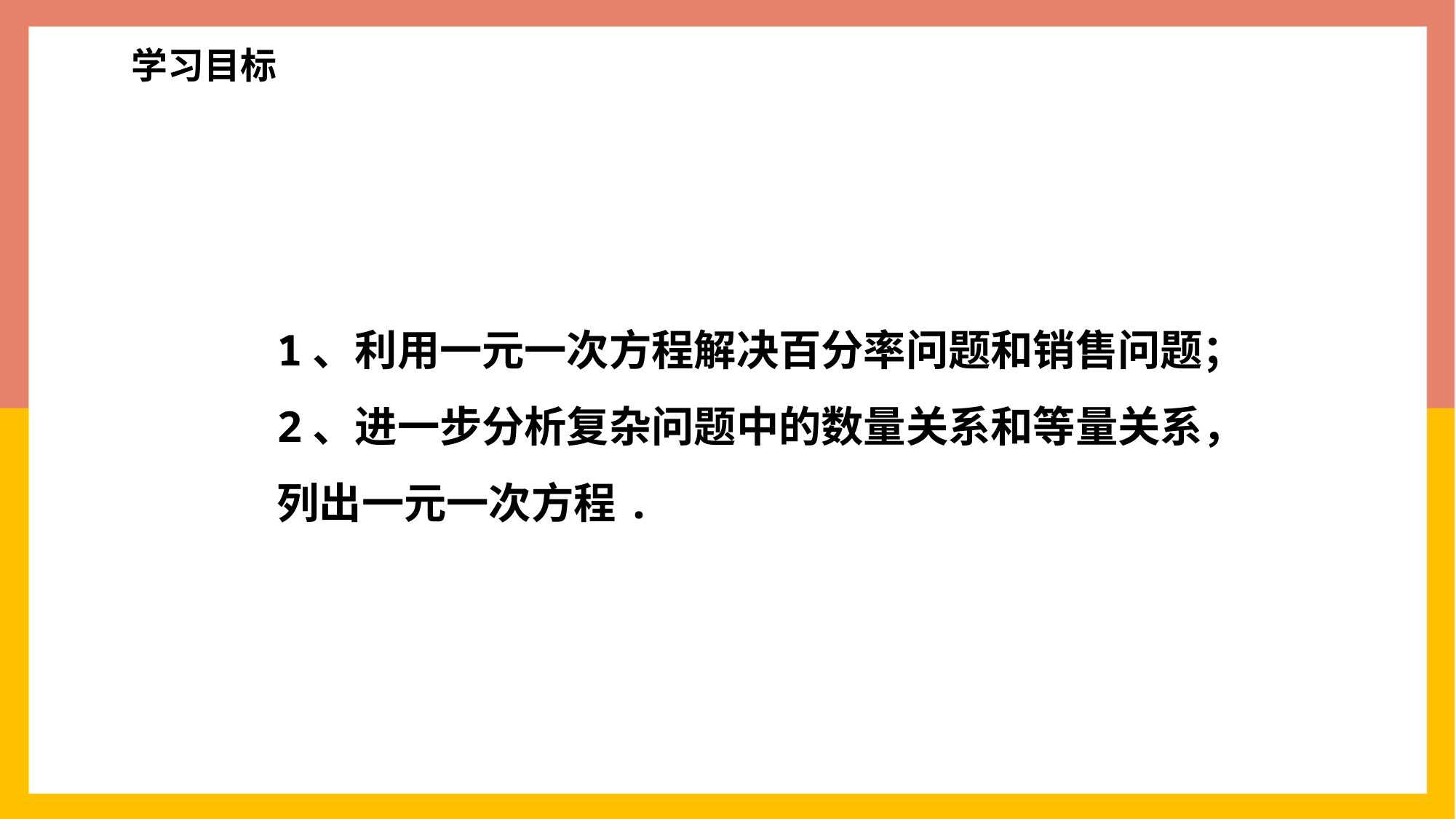

学习目标
1、利用一元一次方程解决百分率问题和销售问题；
2、进一步分析复杂问题中的数量关系和等量关系，列出一元一次方程.